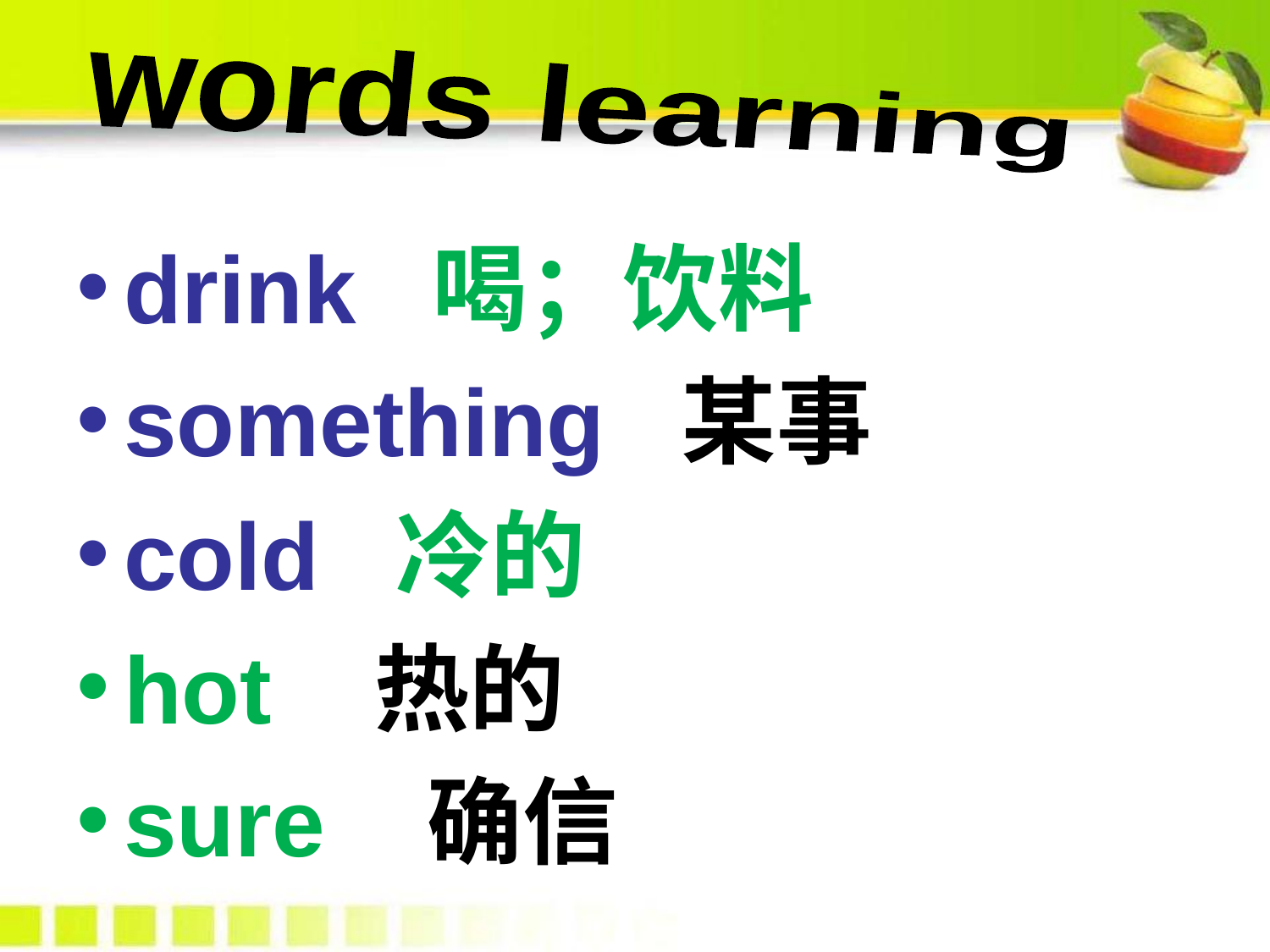

words learning
drink  喝；饮料
something  某事
cold  冷的
hot   热的
sure   确信